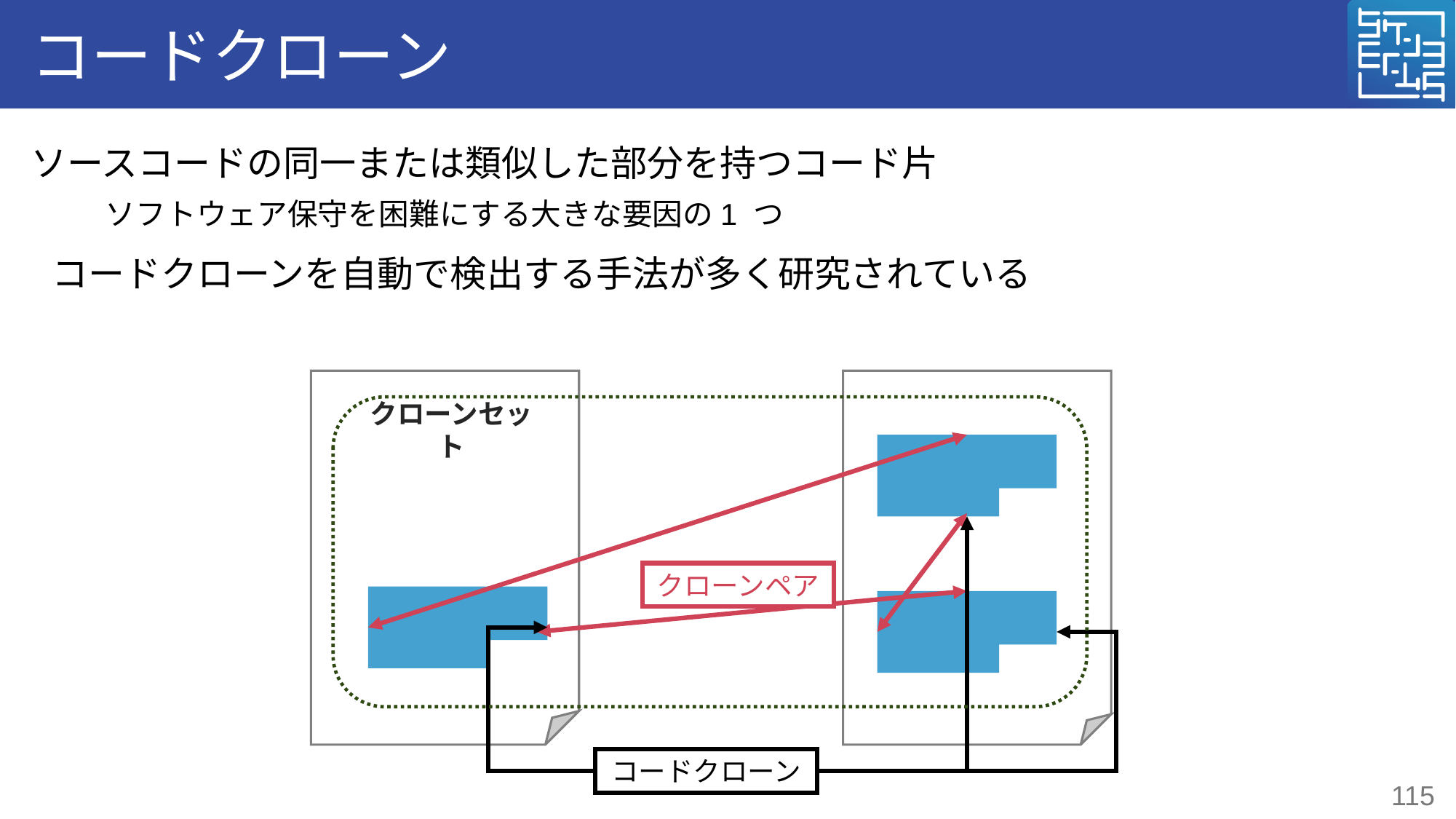

# コードクローン
ソースコードの同一または類似した部分を持つコード片
ソフトウェア保守を困難にする大きな要因の1 つ
コードクローンを自動で検出する手法が多く研究されている

クローンセット

クローンペア
コードクローン
115